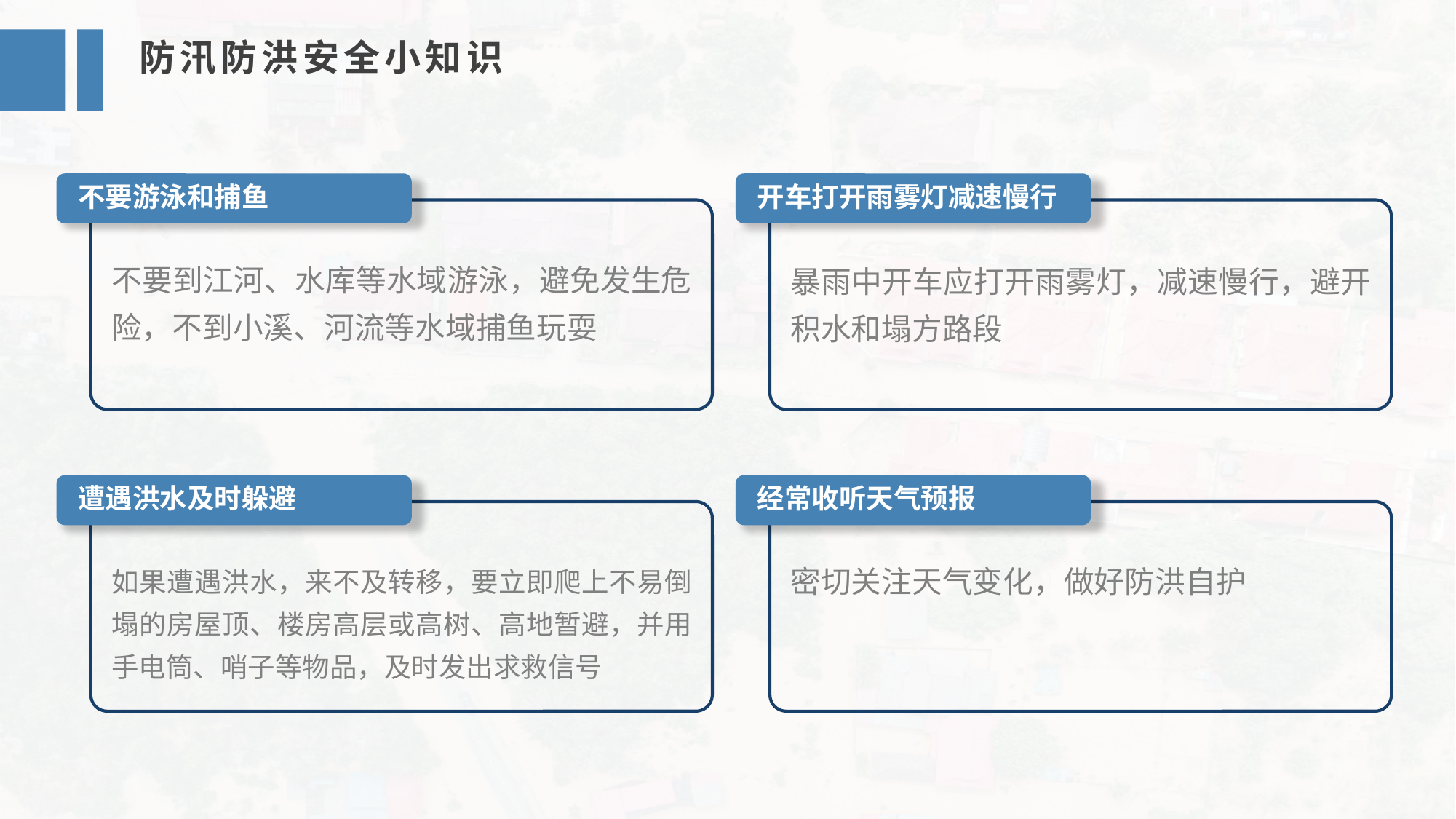

防汛防洪安全小知识

不要游泳和捕鱼

开车打开雨雾灯减速慢行

不要到江河、水库等水域游泳，避免发生危险，不到小溪、河流等水域捕鱼玩耍
暴雨中开车应打开雨雾灯，减速慢行，避开积水和塌方路段

遭遇洪水及时躲避

经常收听天气预报

密切关注天气变化，做好防洪自护
如果遭遇洪水，来不及转移，要立即爬上不易倒塌的房屋顶、楼房高层或高树、高地暂避，并用手电筒、哨子等物品，及时发出求救信号